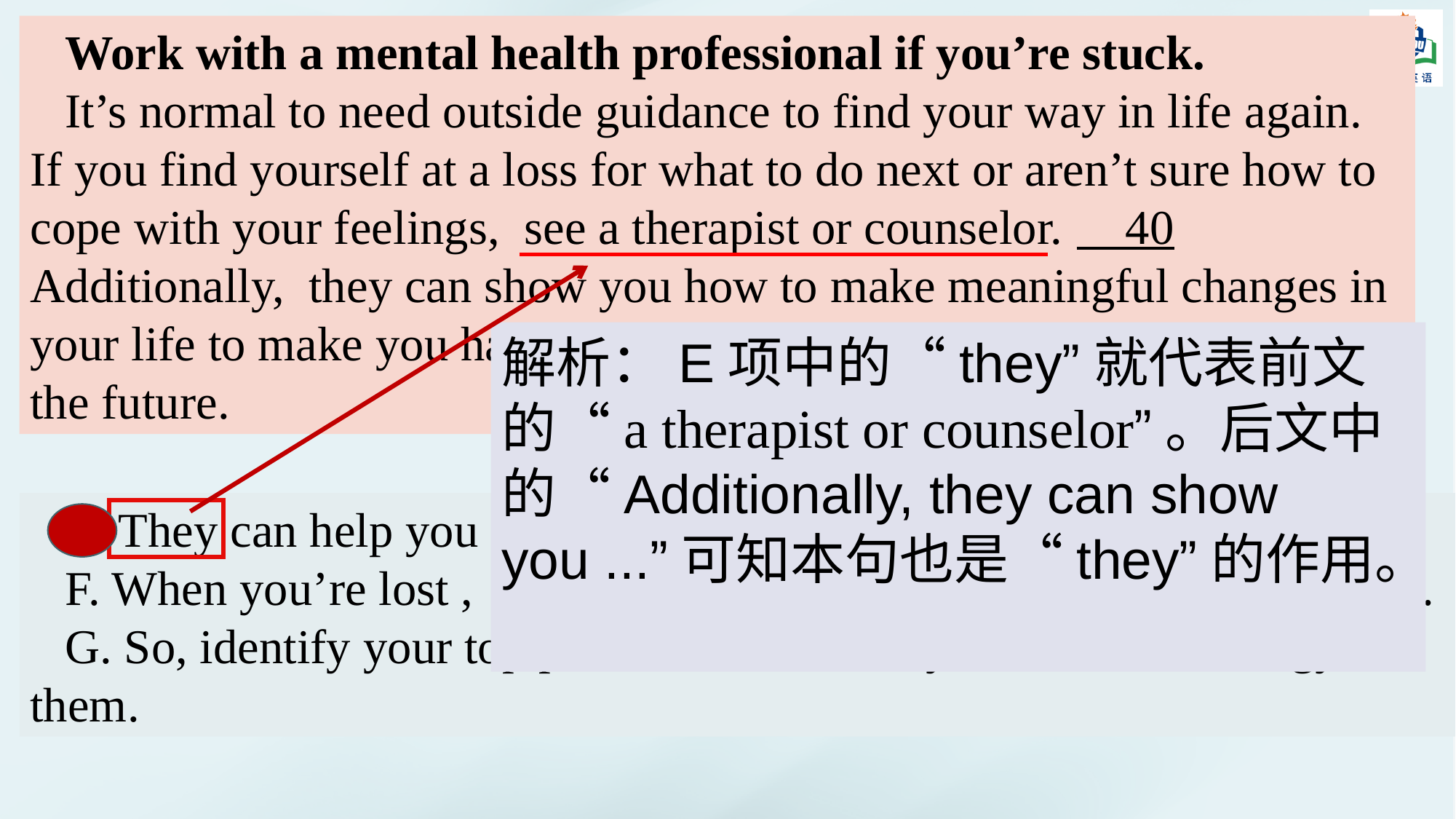

Work with a mental health professional if you’re stuck.
It’s normal to need outside guidance to find your way in life again.  If you find yourself at a loss for what to do next or aren’t sure how to cope with your feelings,  see a therapist or counselor.     40 Additionally,  they can show you how to make meaningful changes in your life to make you happier, healthier, and more enthusiastic about the future.
解析：E项中的“they”就代表前文的“a therapist or counselor”。后文中的“Additionally, they can show you ...”可知本句也是“they”的作用。

E. They can help you identify your feelings and the causes of them.
F. When you’re lost ,  it’s normal to lean into these unhealthy routines.
G. So, identify your top priorities and focus your time and energy on them.